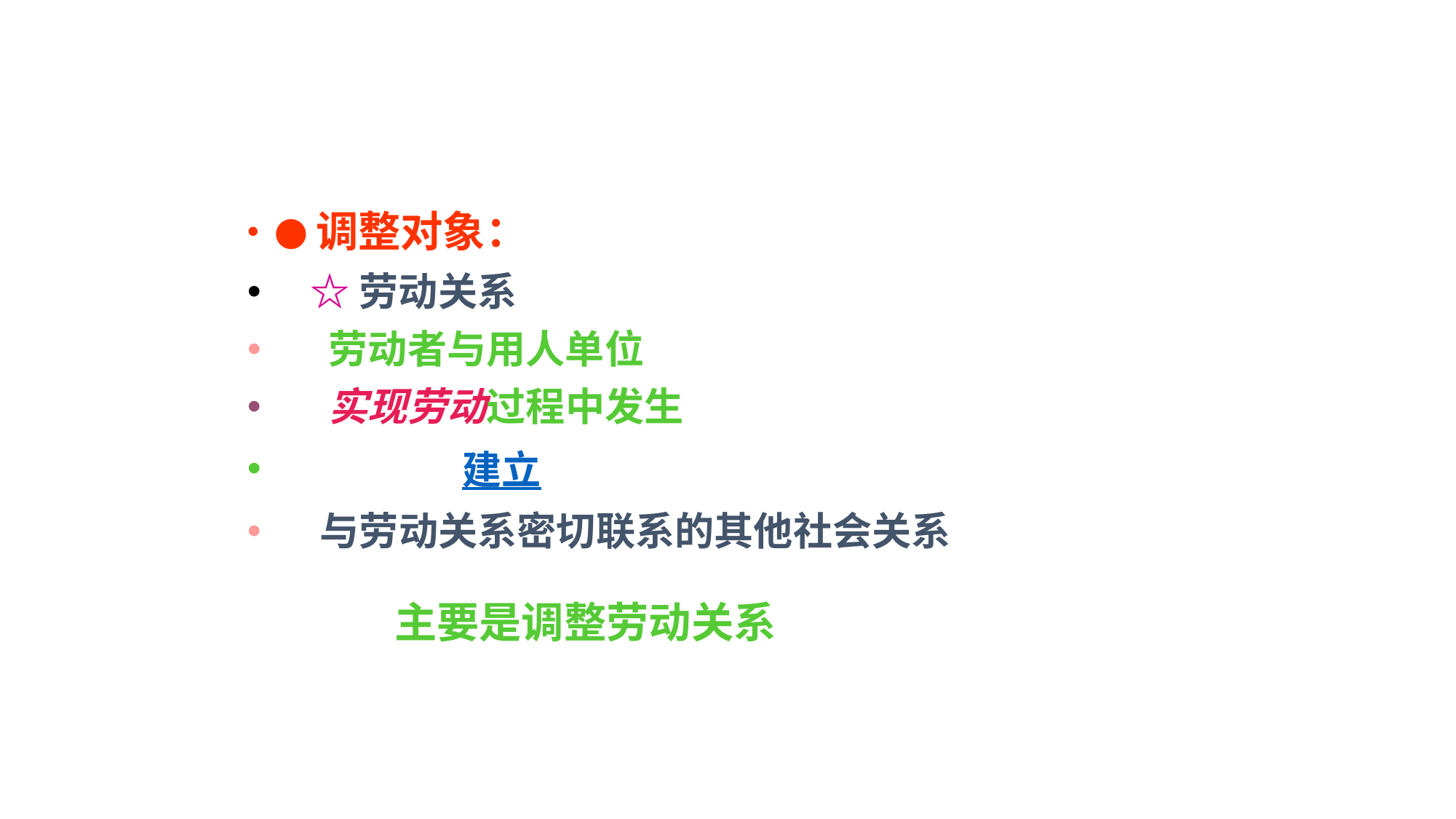

#
●调整对象：
    ☆劳动关系
     劳动者与用人单位
     实现劳动过程中发生
                    建立
    与劳动关系密切联系的其他社会关系
主要是调整劳动关系